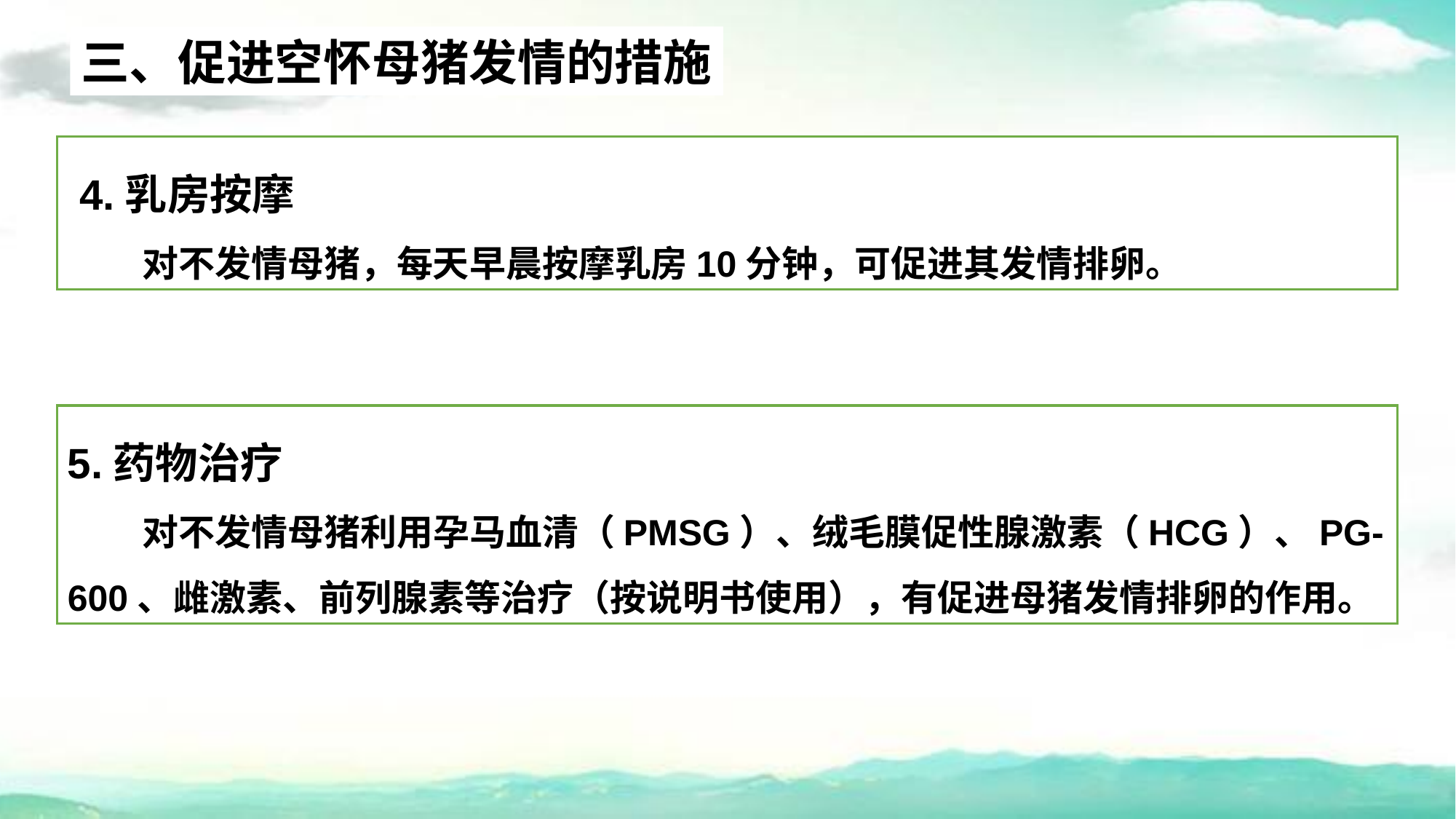

三、促进空怀母猪发情的措施
 4.乳房按摩
        对不发情母猪，每天早晨按摩乳房10分钟，可促进其发情排卵。
5.药物治疗
        对不发情母猪利用孕马血清（PMSG）、绒毛膜促性腺激素（HCG）、PG-600、雌激素、前列腺素等治疗（按说明书使用），有促进母猪发情排卵的作用。